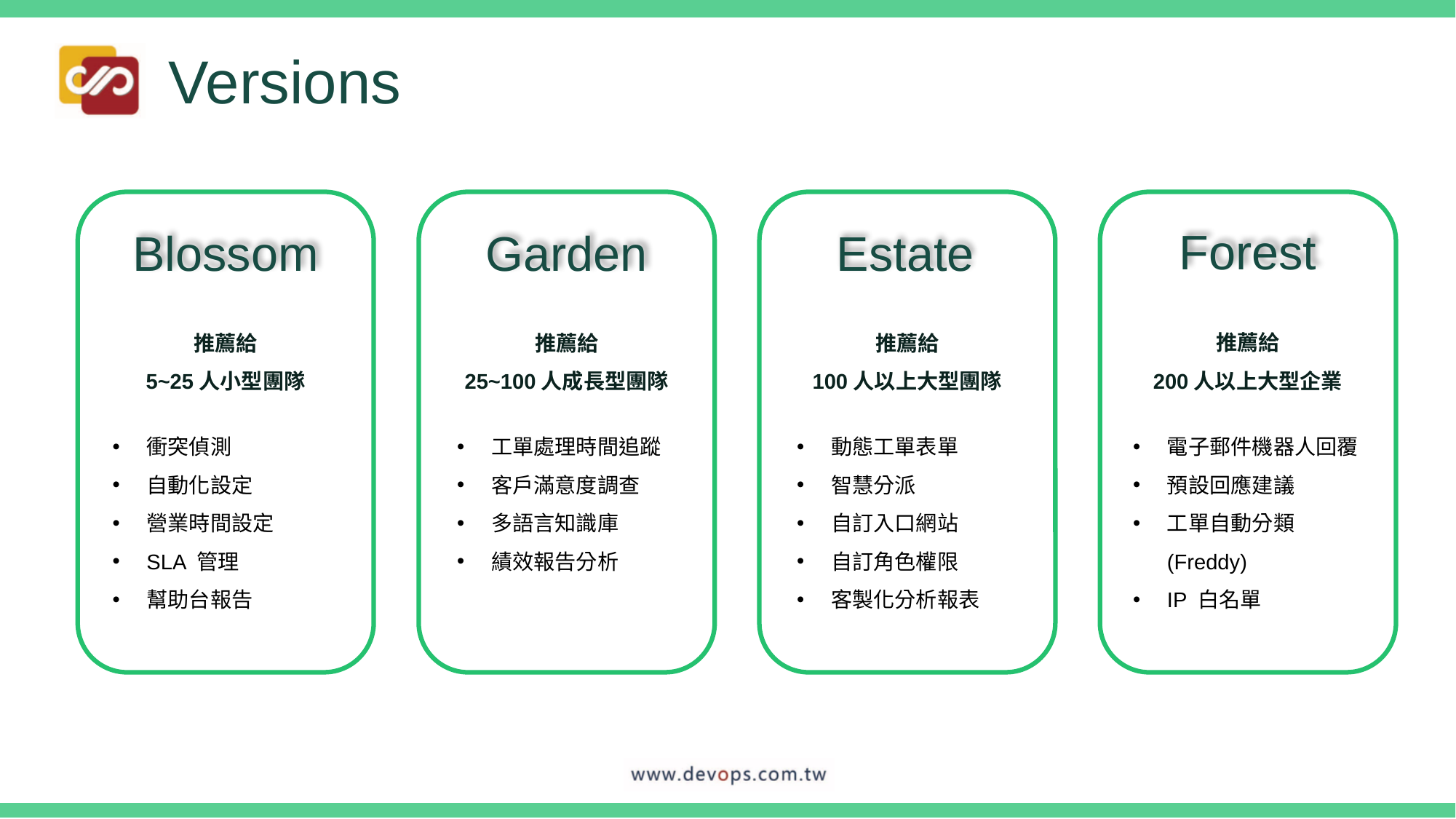

Versions

Estate
推薦給
100人以上大型團隊

Forest
推薦給
200人以上大型企業

Garden
推薦給
25~100人成長型團隊
工單處理時間追蹤
客戶滿意度調查
多語言知識庫
績效報告分析

動態工單表單
智慧分派
自訂入口網站
自訂角色權限
客製化分析報表
電子郵件機器人回覆
預設回應建議
工單自動分類 (Freddy)
IP 白名單
Blossom
推薦給
5~25人小型團隊
衝突偵測
自動化設定
營業時間設定
SLA 管理
幫助台報告